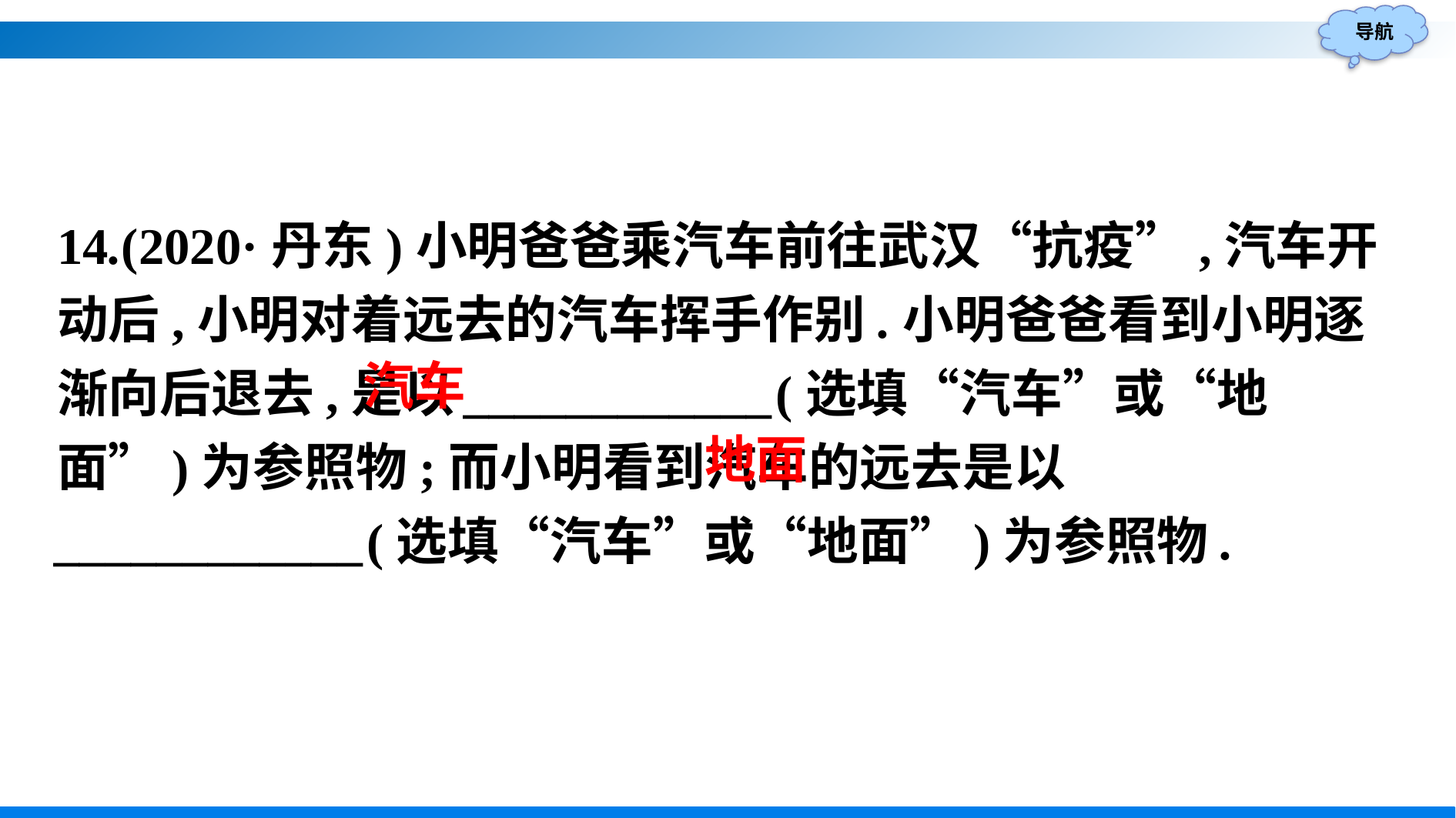

14.(2020·丹东)小明爸爸乘汽车前往武汉“抗疫”,汽车开动后,小明对着远去的汽车挥手作别.小明爸爸看到小明逐渐向后退去,是以____________(选填“汽车”或“地面”)为参照物;而小明看到汽车的远去是以____________(选填“汽车”或“地面”)为参照物.
汽车
地面